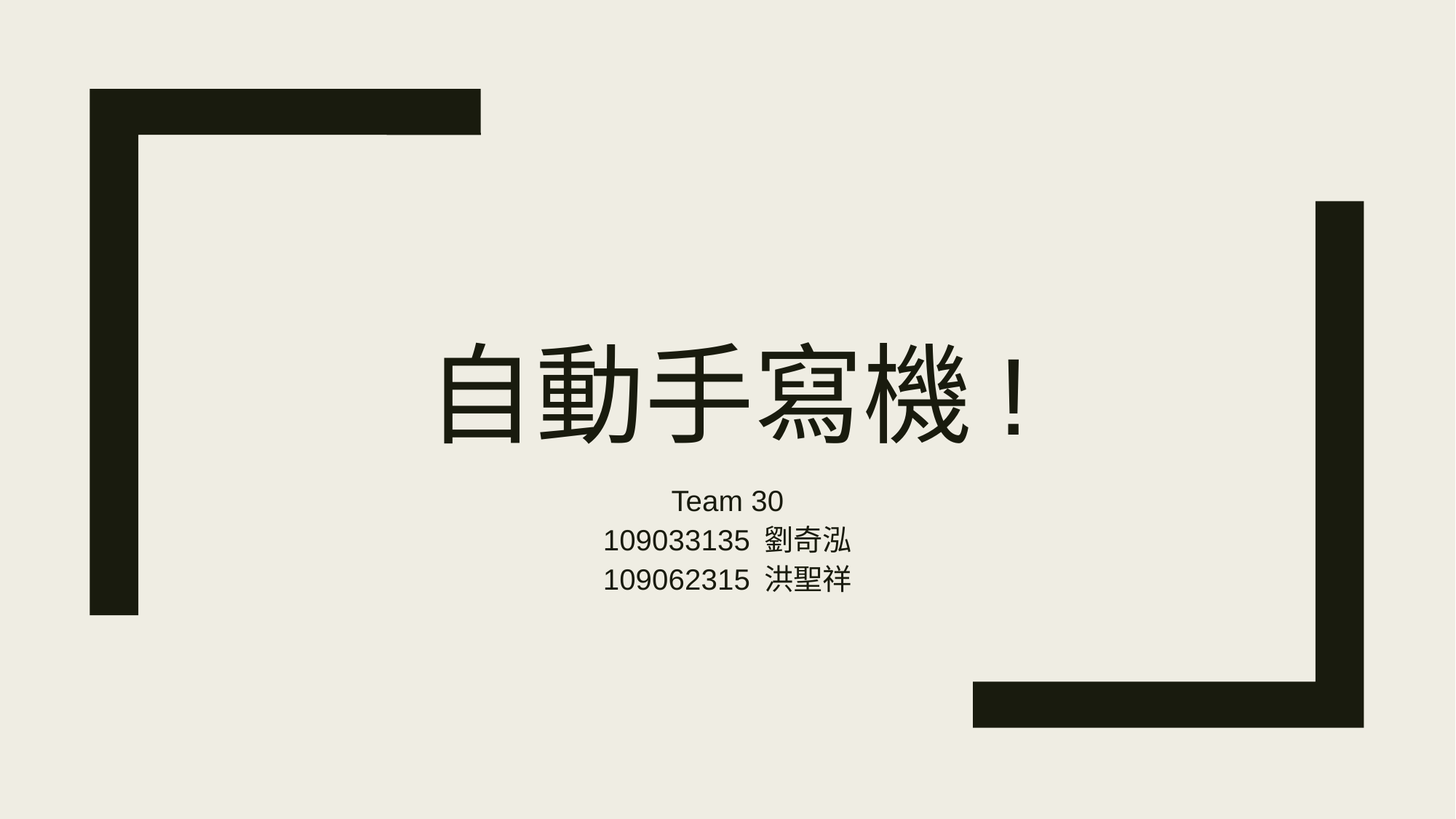

# 自動手寫機!
Team 30
109033135 劉奇泓
109062315 洪聖祥